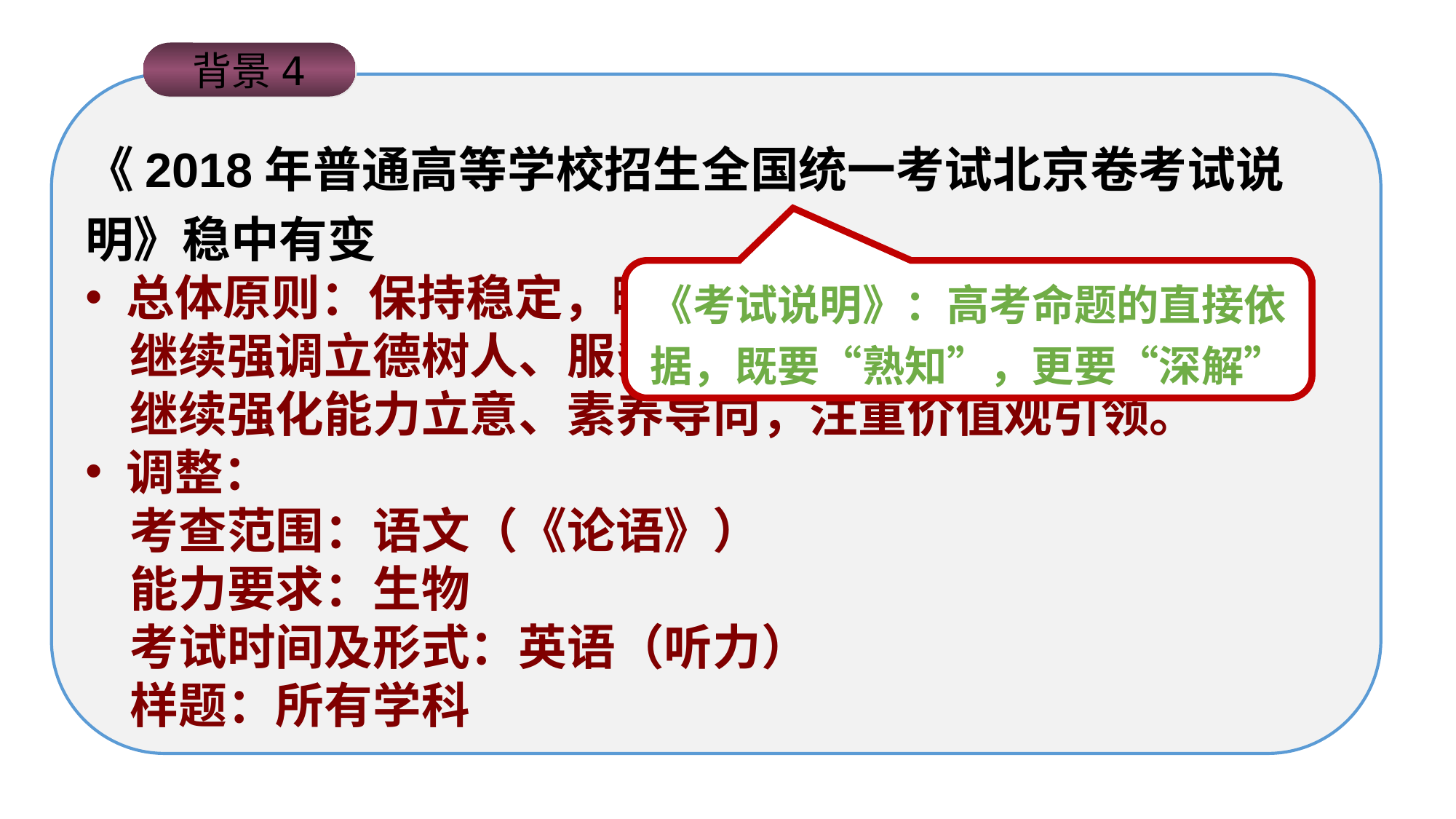

背景4

《2018年普通高等学校招生全国统一考试北京卷考试说明》稳中有变
总体原则：保持稳定，略有调整，持续发展。
   继续强调立德树人、服务选才、引导教学。
   继续强化能力立意、素养导向，注重价值观引领。
调整：
   考查范围：语文（《论语》）
   能力要求：生物
   考试时间及形式：英语（听力）
   样题：所有学科
《考试说明》：高考命题的直接依据，既要“熟知”，更要“深解”